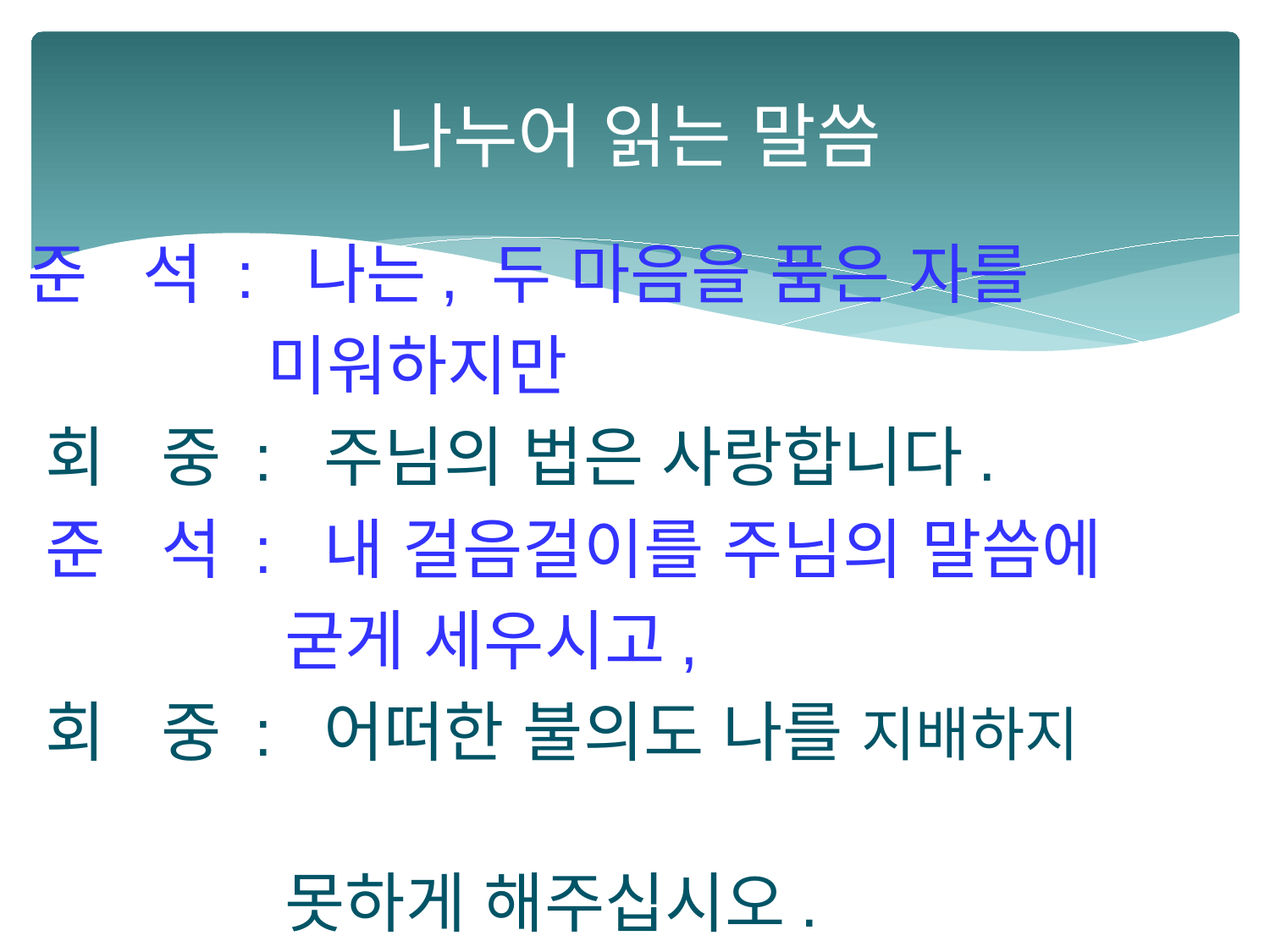

# 나누어 읽는 말씀
 준   석 :  나는, 두 마음을 품은 자를
             미워하지만
 회   중 :  주님의 법은 사랑합니다.
 준   석 :  내 걸음걸이를 주님의 말씀에
              굳게 세우시고,
 회   중 :  어떠한 불의도 나를 지배하지
              못하게 해주십시오.